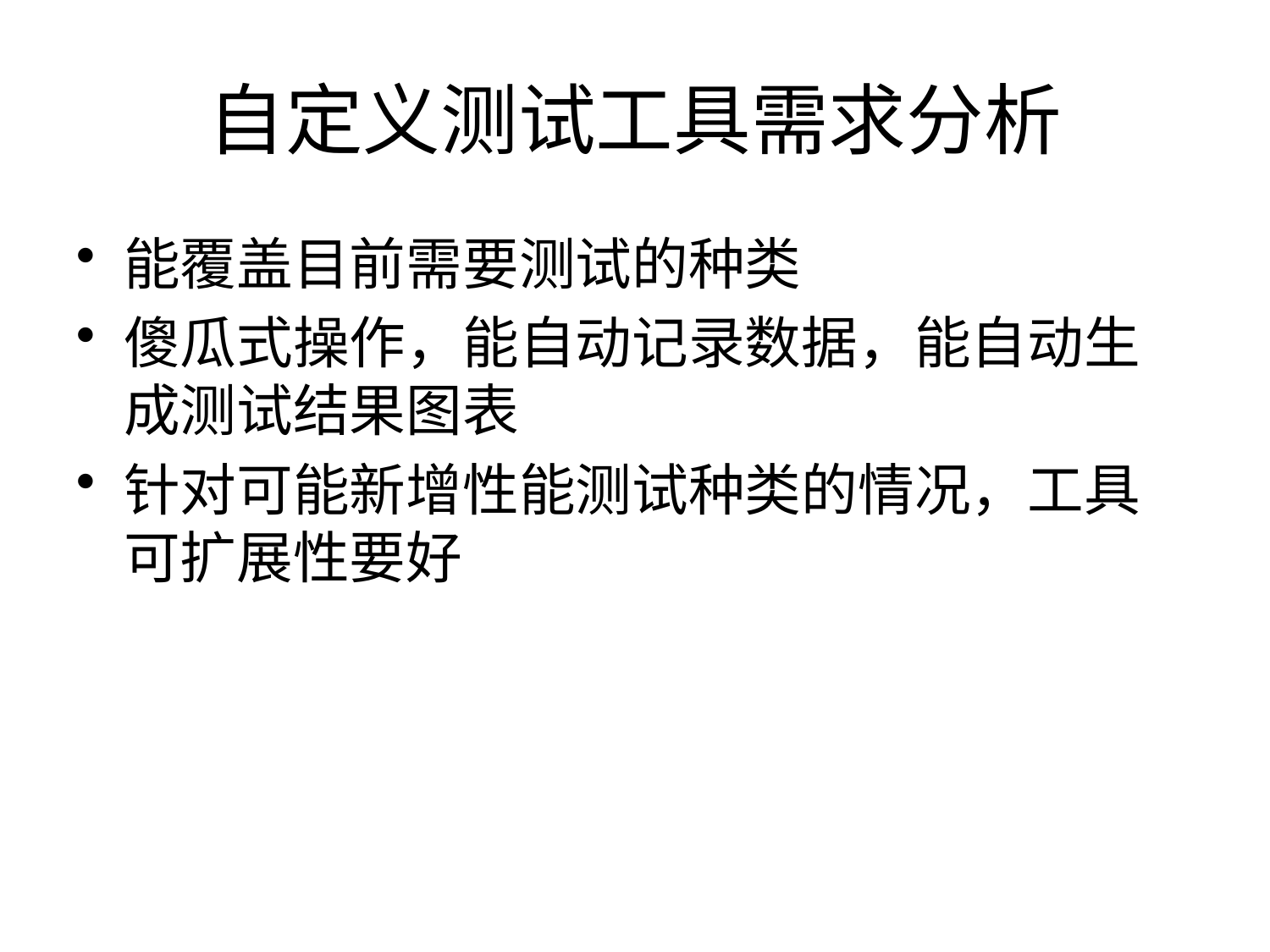

# 自定义测试工具需求分析
能覆盖目前需要测试的种类
傻瓜式操作，能自动记录数据，能自动生成测试结果图表
针对可能新增性能测试种类的情况，工具可扩展性要好